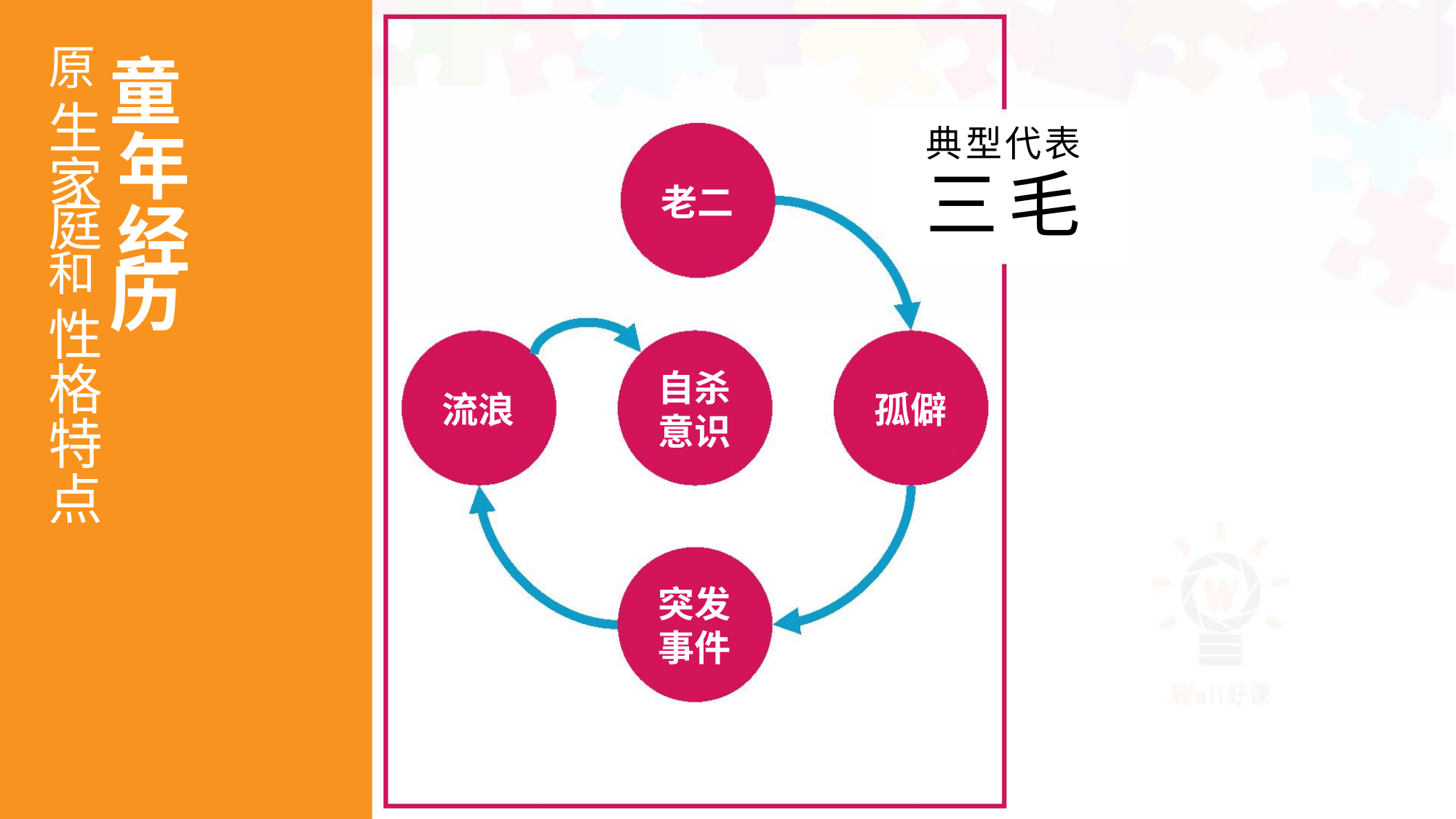

原 童
生
家
年
典型代表
三毛
老二
经
庭
和 历
性
自杀
意识
格
特
点
流浪
孤僻
突发
事件